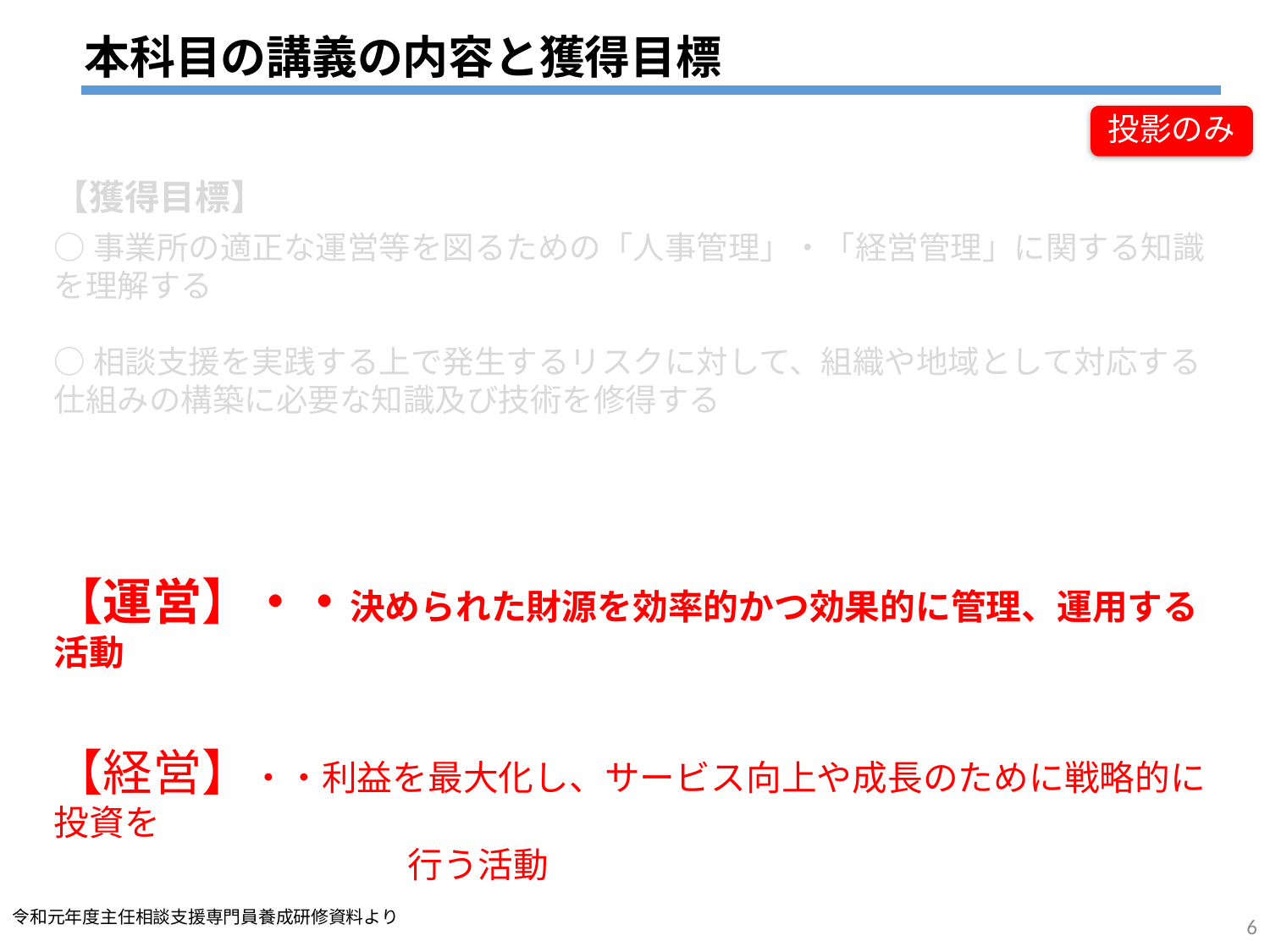

本科目の講義の内容と獲得目標
投影のみ

【獲得目標】

○事業所の適正な運営等を図るための「人事管理」・「経営管理」に関する知識を理解する

○相談支援を実践する上で発生するリスクに対して、組織や地域として対応する仕組みの構築に必要な知識及び技術を修得する

【運営】・・決められた財源を効率的かつ効果的に管理、運用する活動

【経営】・・利益を最大化し、サービス向上や成長のために戦略的に投資を
　　　　　　　　　　行う活動
令和元年度主任相談支援専門員養成研修資料より
6